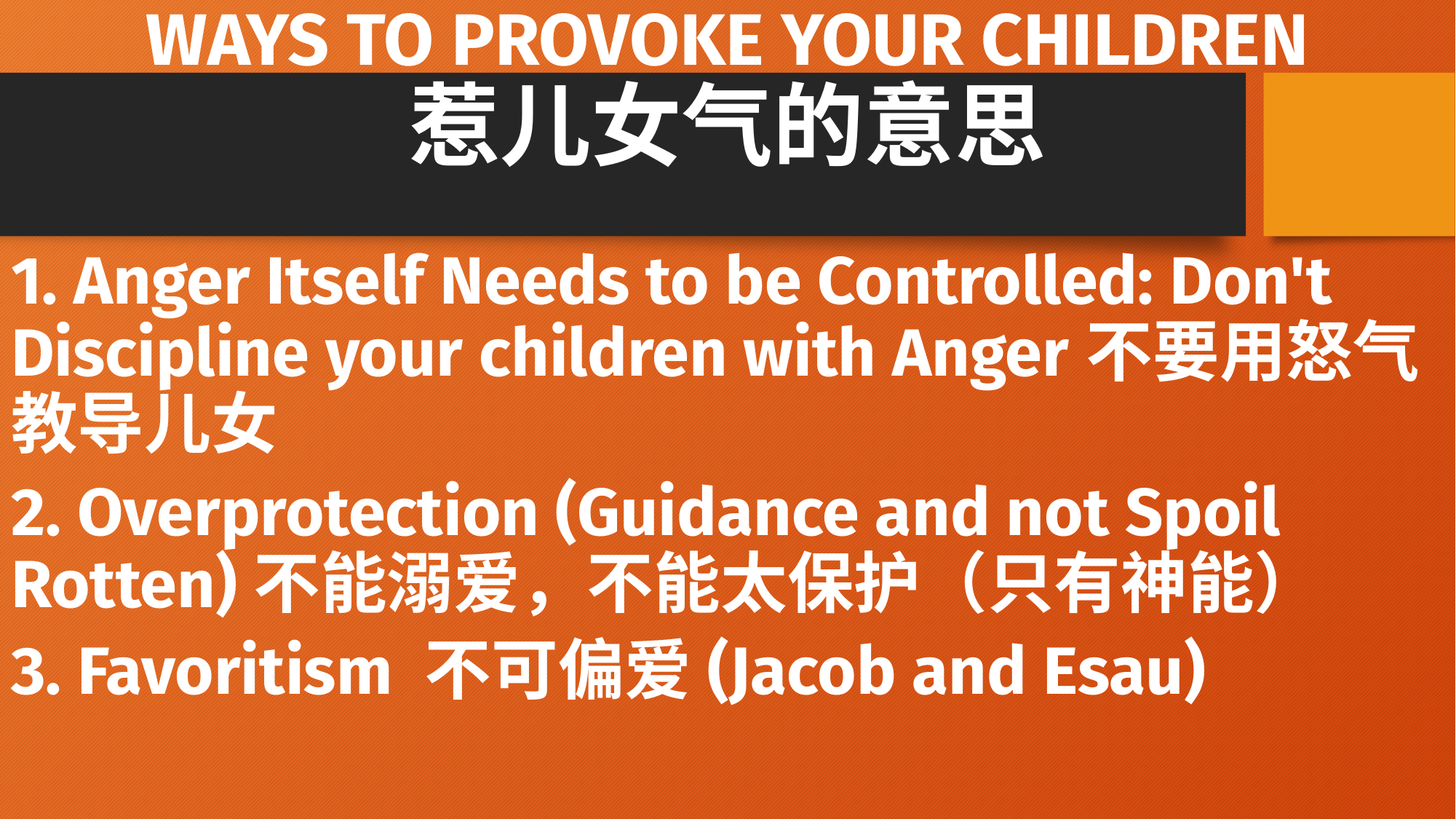

# WAYS TO PROVOKE YOUR CHILDREN 惹儿女气的意思
1. Anger Itself Needs to be Controlled: Don't Discipline your children with Anger不要用怒气教导儿女
2. Overprotection (Guidance and not Spoil Rotten)不能溺爱，不能太保护（只有神能）
3. Favoritism 不可偏爱(Jacob and Esau)